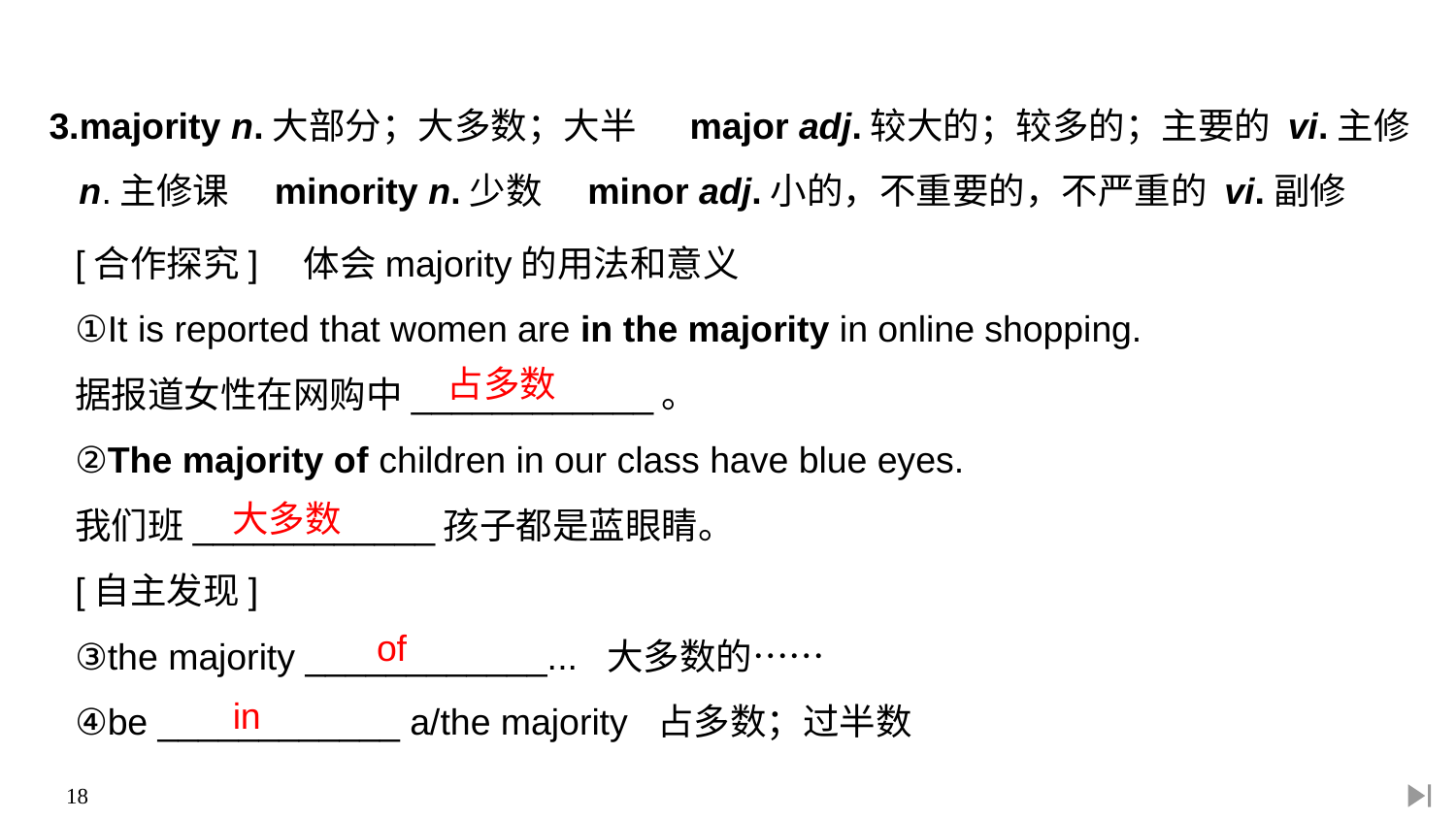

3.majority n.大部分；大多数；大半　 major adj.较大的；较多的；主要的 vi.主修
	n.主修课　minority n.少数　minor adj.小的，不重要的，不严重的 vi.副修
[合作探究]　体会majority的用法和意义
①It is reported that women are in the majority in online shopping.
据报道女性在网购中____________。
②The majority of children in our class have blue eyes.
我们班____________孩子都是蓝眼睛。
[自主发现]
③the majority ____________...  大多数的……
④be ____________ a/the majority  占多数；过半数
占多数
大多数
of
in